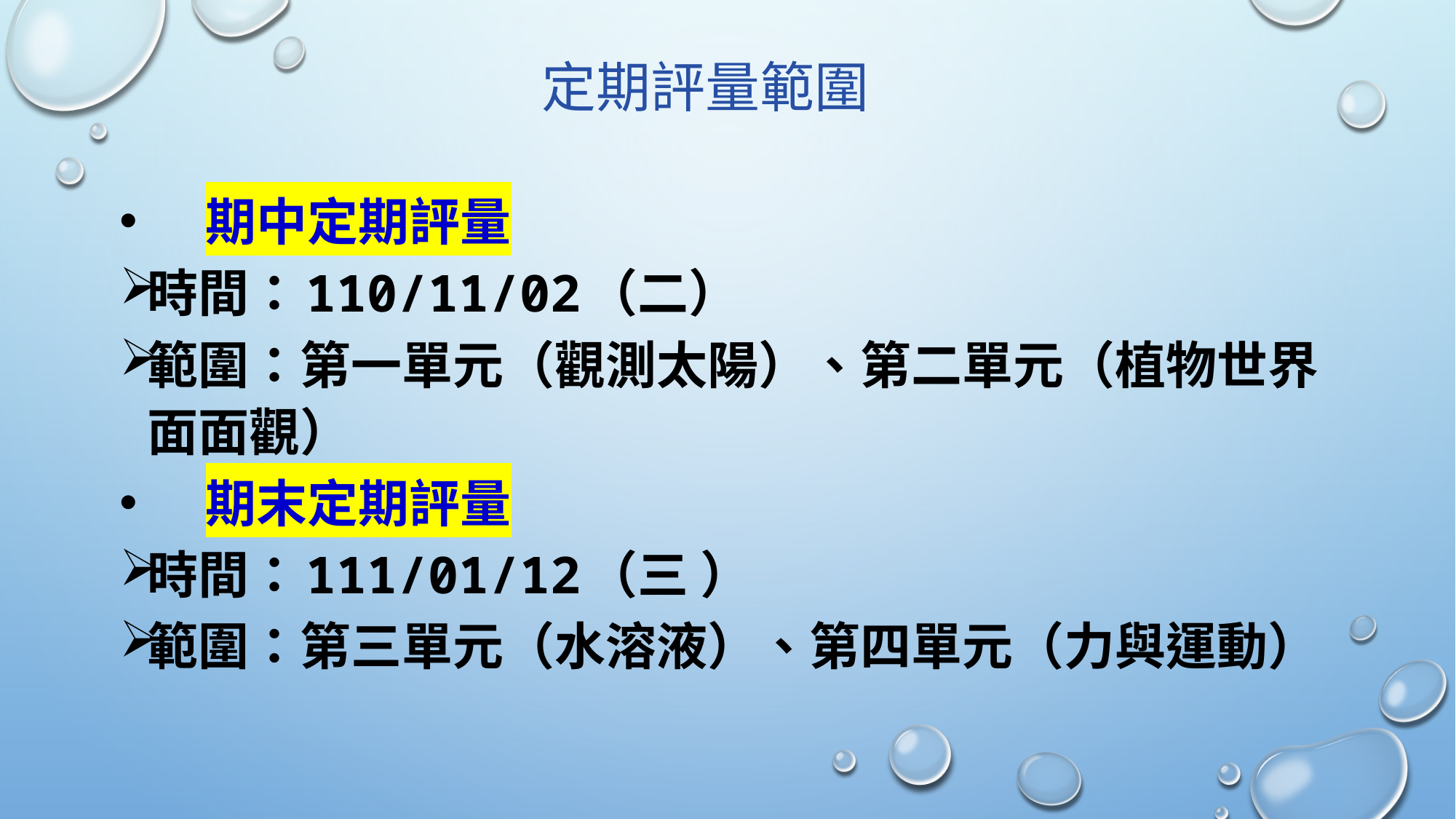

# 定期評量範圍
期中定期評量
時間：110/11/02（二）
範圍：第一單元（觀測太陽）、第二單元（植物世界面面觀）
期末定期評量
時間：111/01/12（三 ）
範圍：第三單元（水溶液）、第四單元（力與運動）